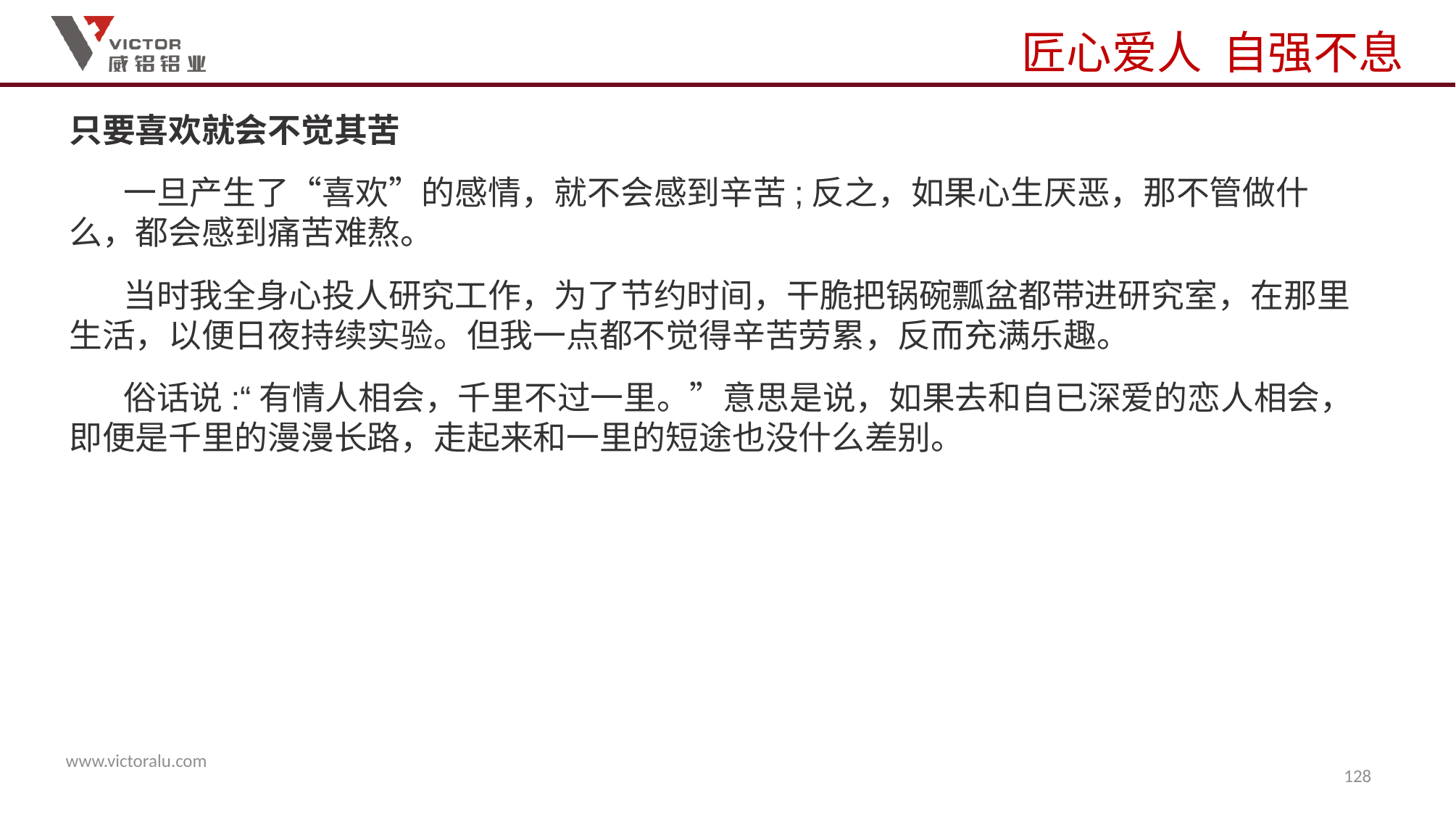

只要喜欢就会不觉其苦
一旦产生了“喜欢”的感情，就不会感到辛苦;反之，如果心生厌恶，那不管做什么，都会感到痛苦难熬。
当时我全身心投人研究工作，为了节约时间，干脆把锅碗瓢盆都带进研究室，在那里生活，以便日夜持续实验。但我一点都不觉得辛苦劳累，反而充满乐趣。
俗话说:“有情人相会，千里不过一里。”意思是说，如果去和自已深爱的恋人相会，即便是千里的漫漫长路，走起来和一里的短途也没什么差别。
128